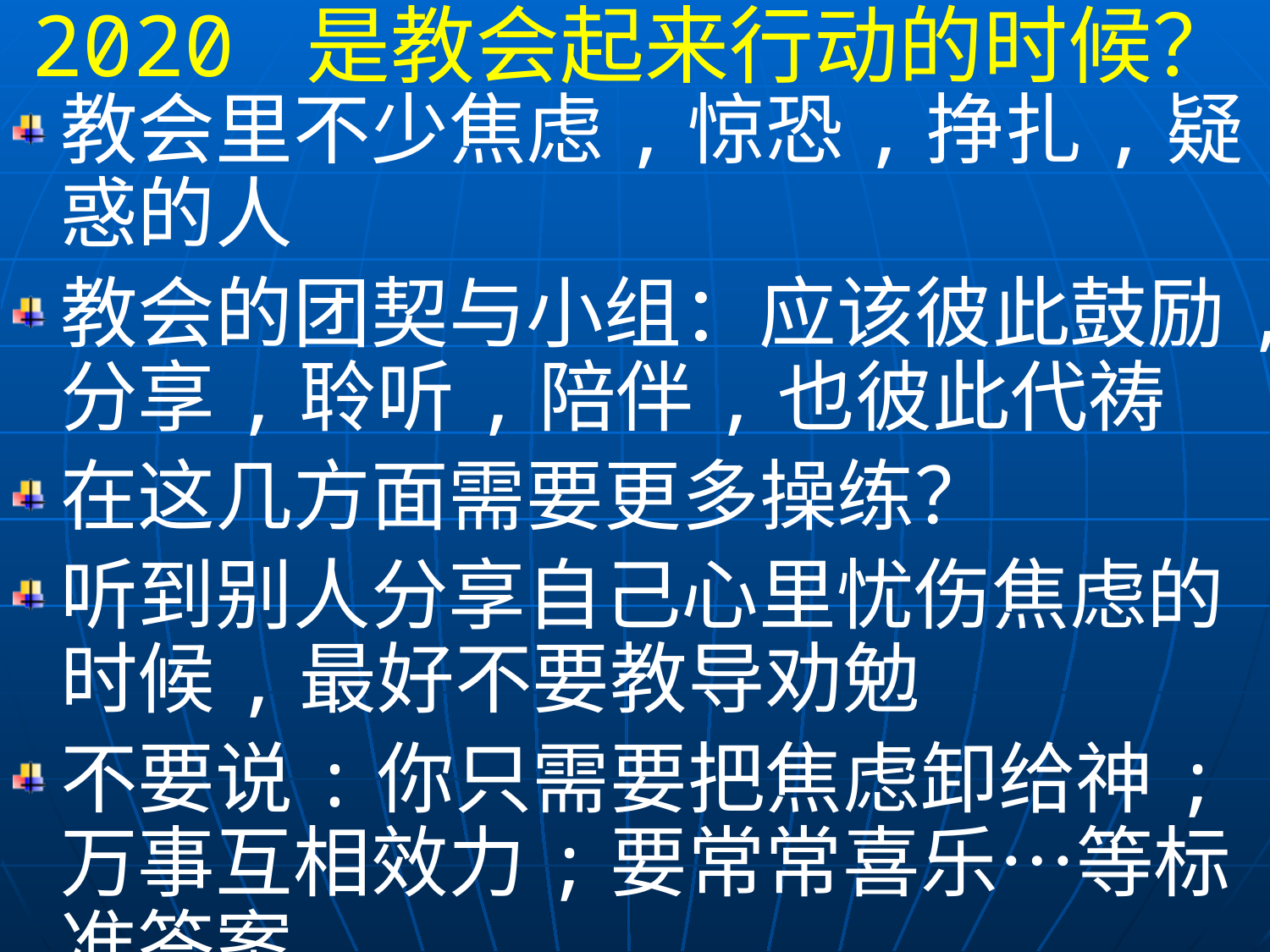

2020 是教会起来行动的时候？
教会里不少焦虑,惊恐,挣扎,疑惑的人
教会的团契与小组：应该彼此鼓励,分享,聆听,陪伴,也彼此代祷
在这几方面需要更多操练？
听到别人分享自己心里忧伤焦虑的时候,最好不要教导劝勉
不要说:你只需要把焦虑卸给神;万事互相效力;要常常喜乐…等标准答案